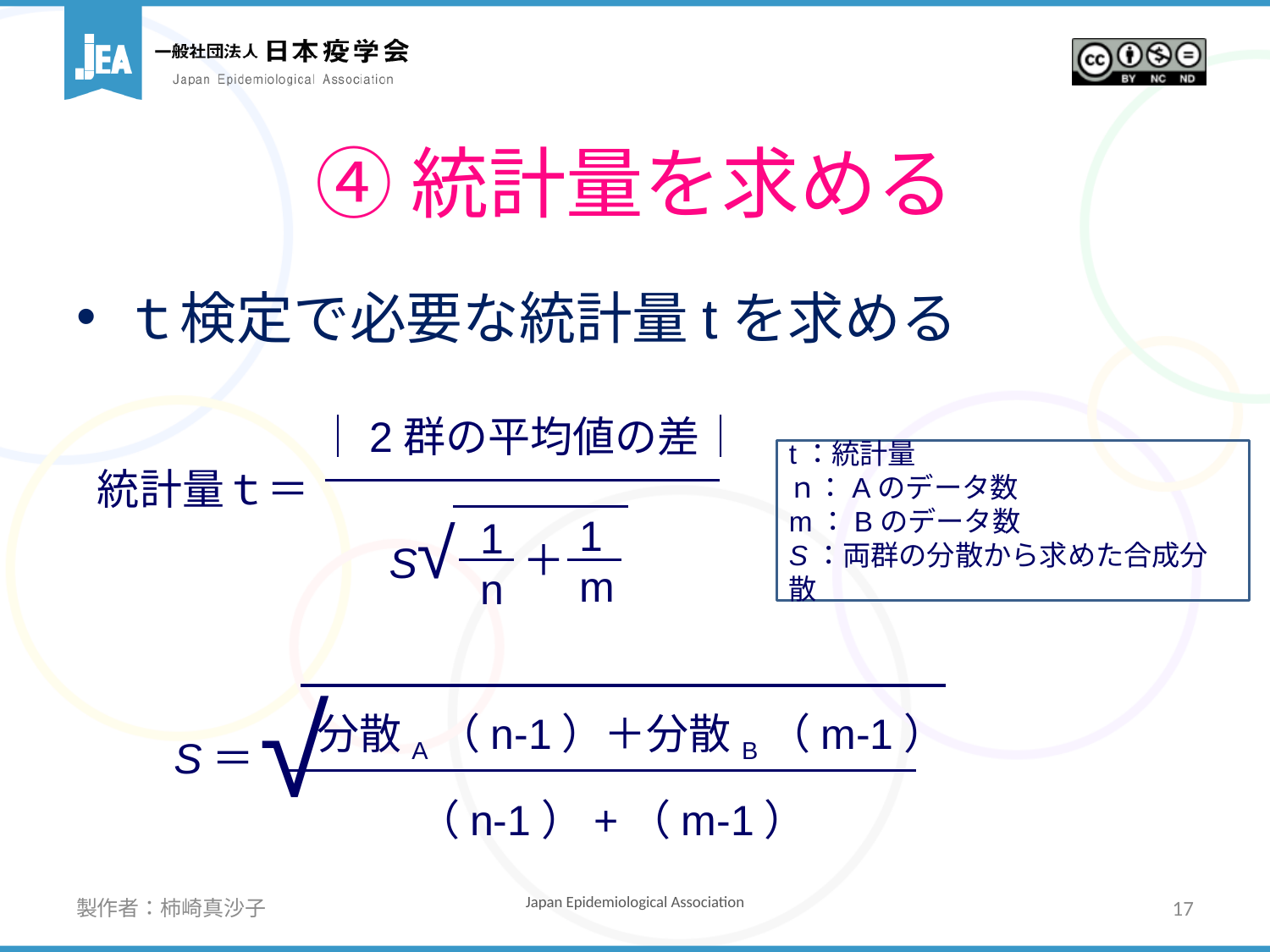

# ④統計量を求める
ｔ検定で必要な統計量tを求める

｜2群の平均値の差｜
統計量ｔ＝
t：統計量
ｎ：Aのデータ数
m：Bのデータ数
S：両群の分散から求めた合成分散
S√
＋
1
m
1
n
√
分散A（n-1）＋分散B（m-1）
S＝
（n-1）+（m-1）
製作者：柿崎真沙子
17